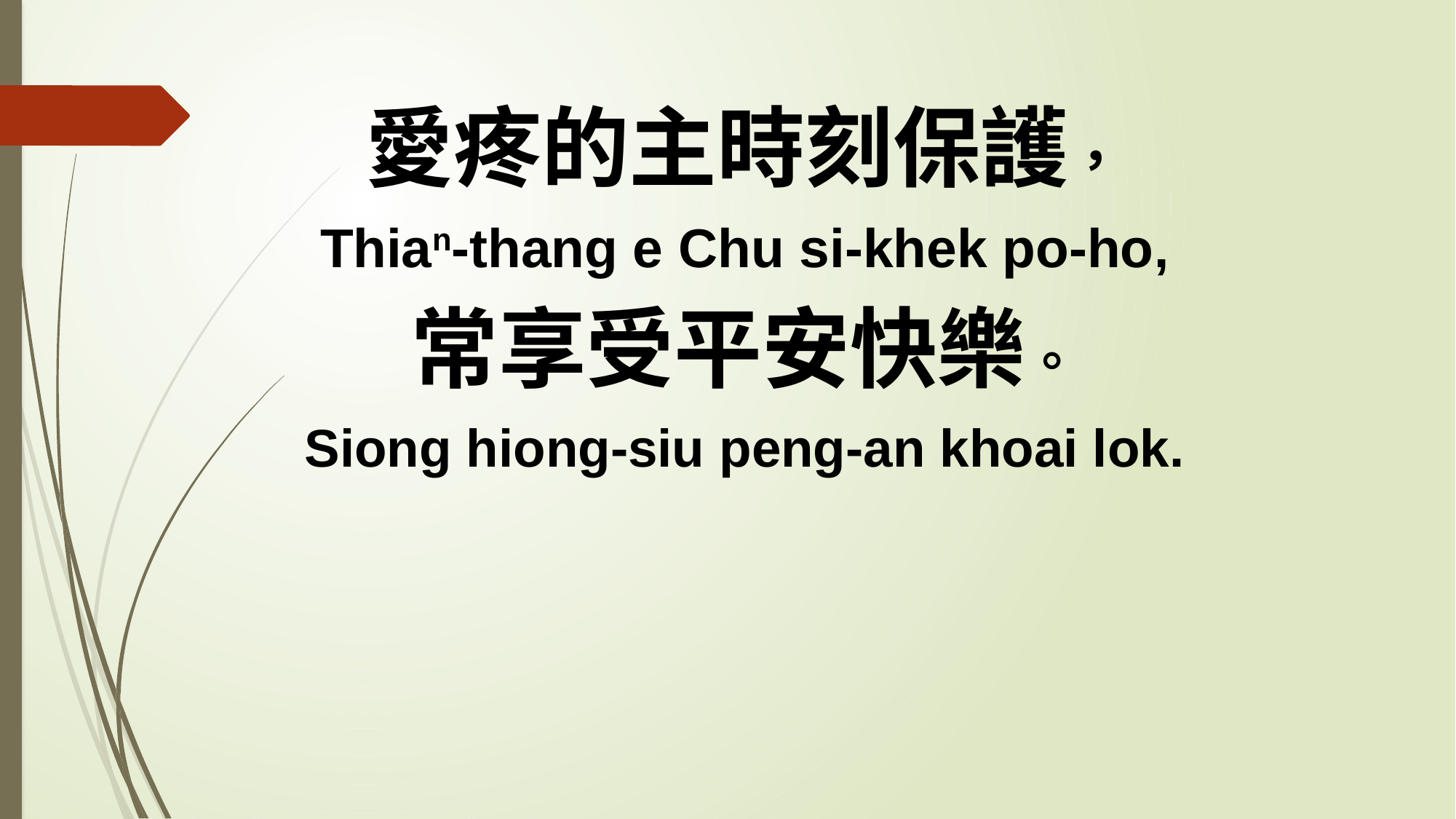

愛疼的主時刻保護，
Thian-thang e Chu si-khek po-ho,
常享受平安快樂。
Siong hiong-siu peng-an khoai lok.